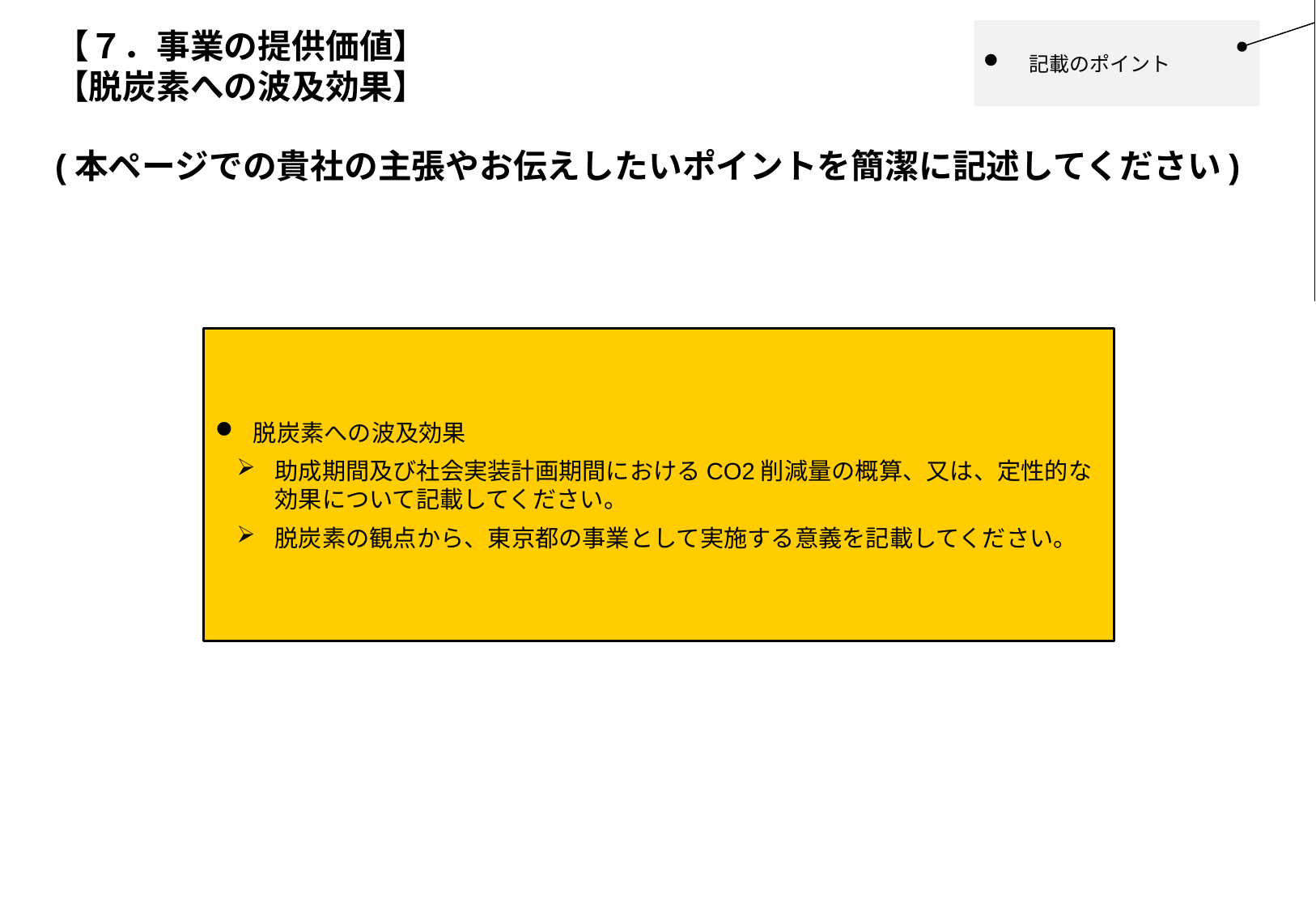

ボディに記載の内容うち、どの項目に該当し得るかを各資料右肩にできる限りお示しください。
（1ページ1項目ずつ作成でも、1ページで複数項目を含めて表現される場合で問題ありません）
※以後のページにかけても同様
# 【７．事業の提供価値】 【脱炭素への波及効果】
記載のポイント
(本ページでの貴社の主張やお伝えしたいポイントを簡潔に記述してください)
脱炭素への波及効果
助成期間及び社会実装計画期間におけるCO2削減量の概算、又は、定性的な効果について記載してください。
脱炭素の観点から、東京都の事業として実施する意義を記載してください。